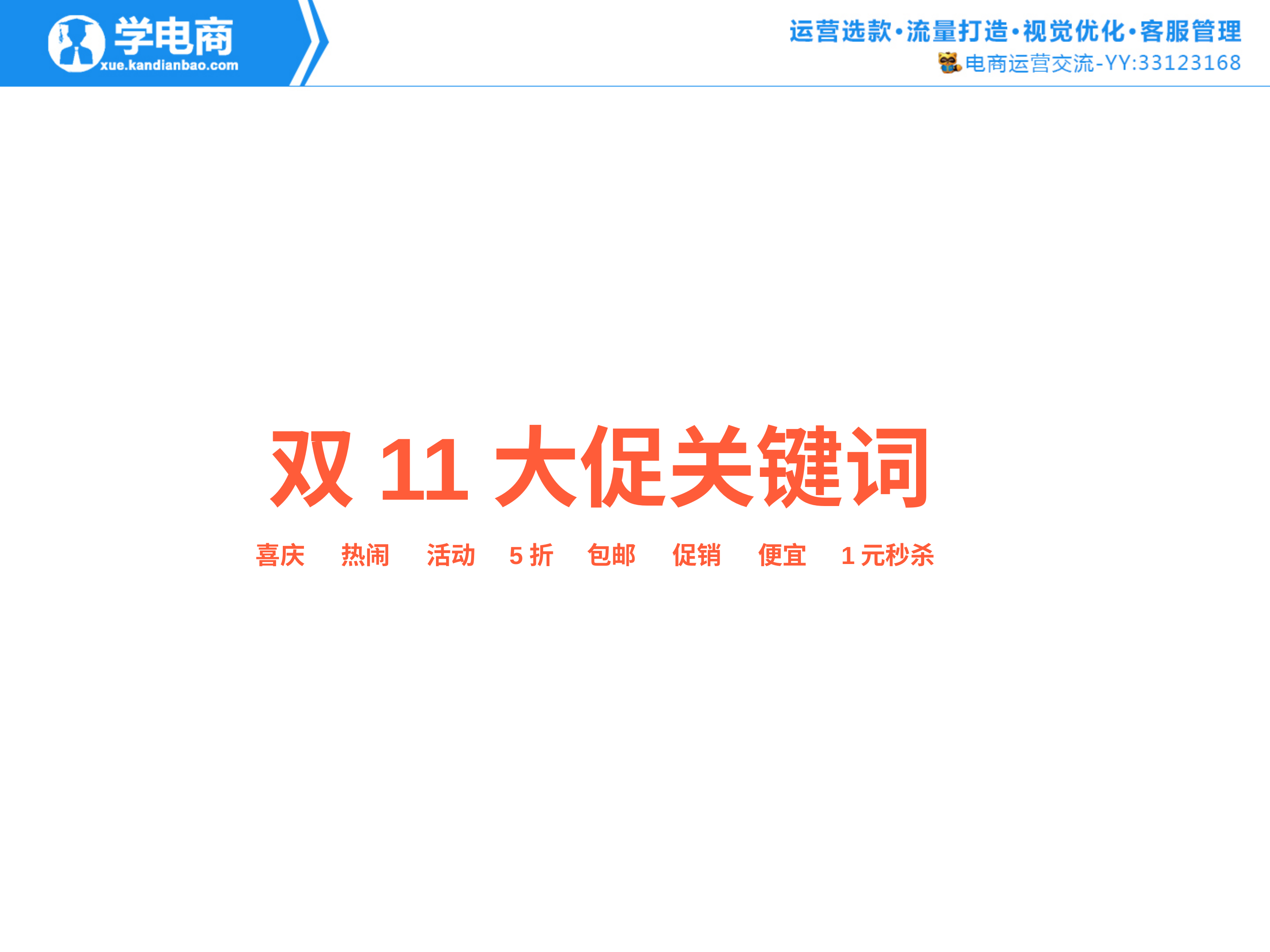

双11大促关键词
喜庆
热闹
活动
5折
包邮
促销
便宜
1元秒杀